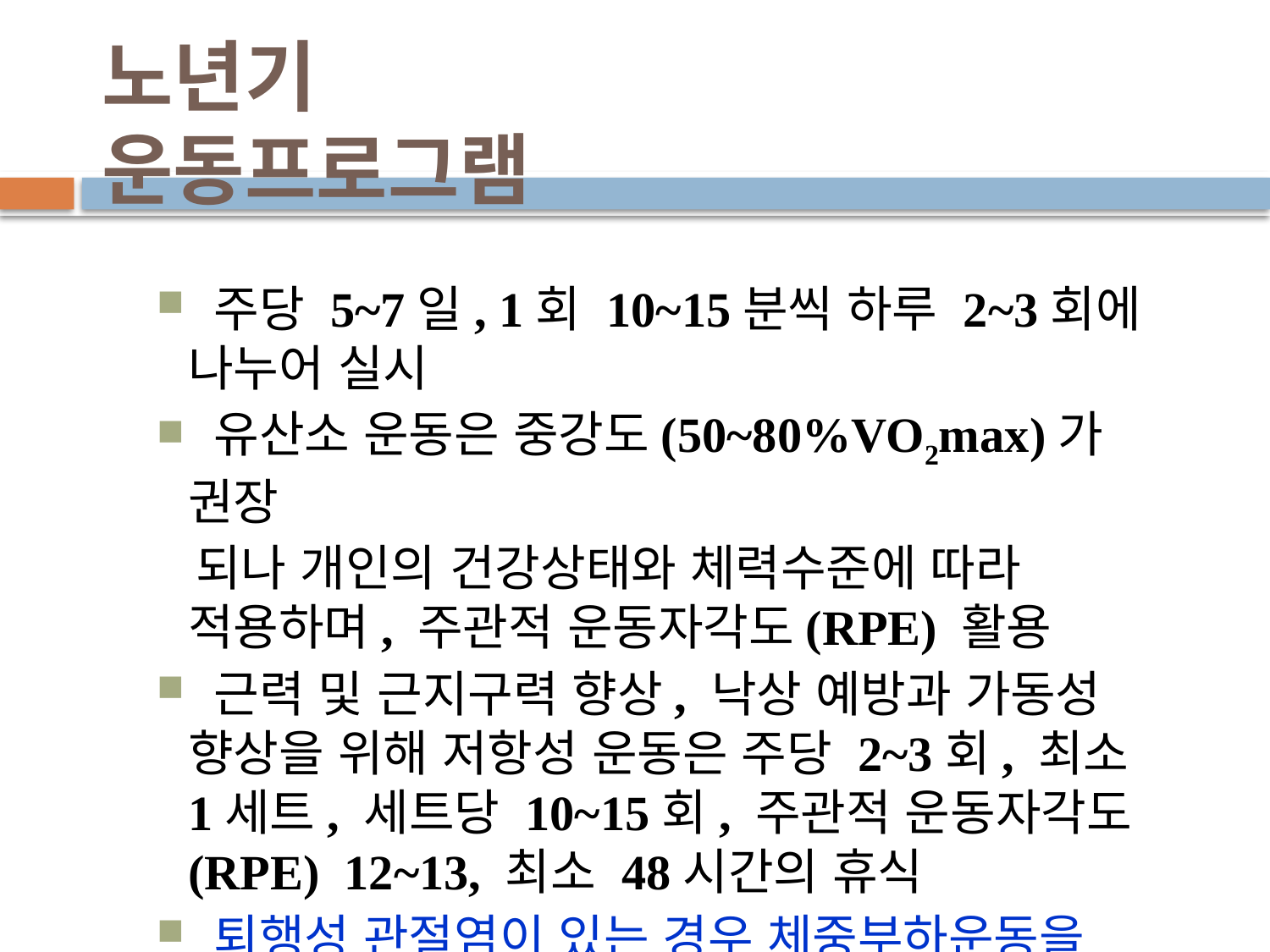

# 노년기  운동프로그램
 주당 5~7일, 1회 10~15분씩 하루 2~3회에 나누어 실시
 유산소 운동은 중강도(50~80%VO2max)가 권장
  되나 개인의 건강상태와 체력수준에 따라 적용하며, 주관적 운동자각도(RPE) 활용
 근력 및 근지구력 향상, 낙상 예방과 가동성 향상을 위해 저항성 운동은 주당 2~3회, 최소 1세트, 세트당 10~15회, 주관적 운동자각도(RPE)  12~13, 최소 48시간의 휴식
 퇴행성 관절염이 있는 경우 체중부하운동을 최소한으로 하는 사이클, 수영, 맨손체조 등 권장